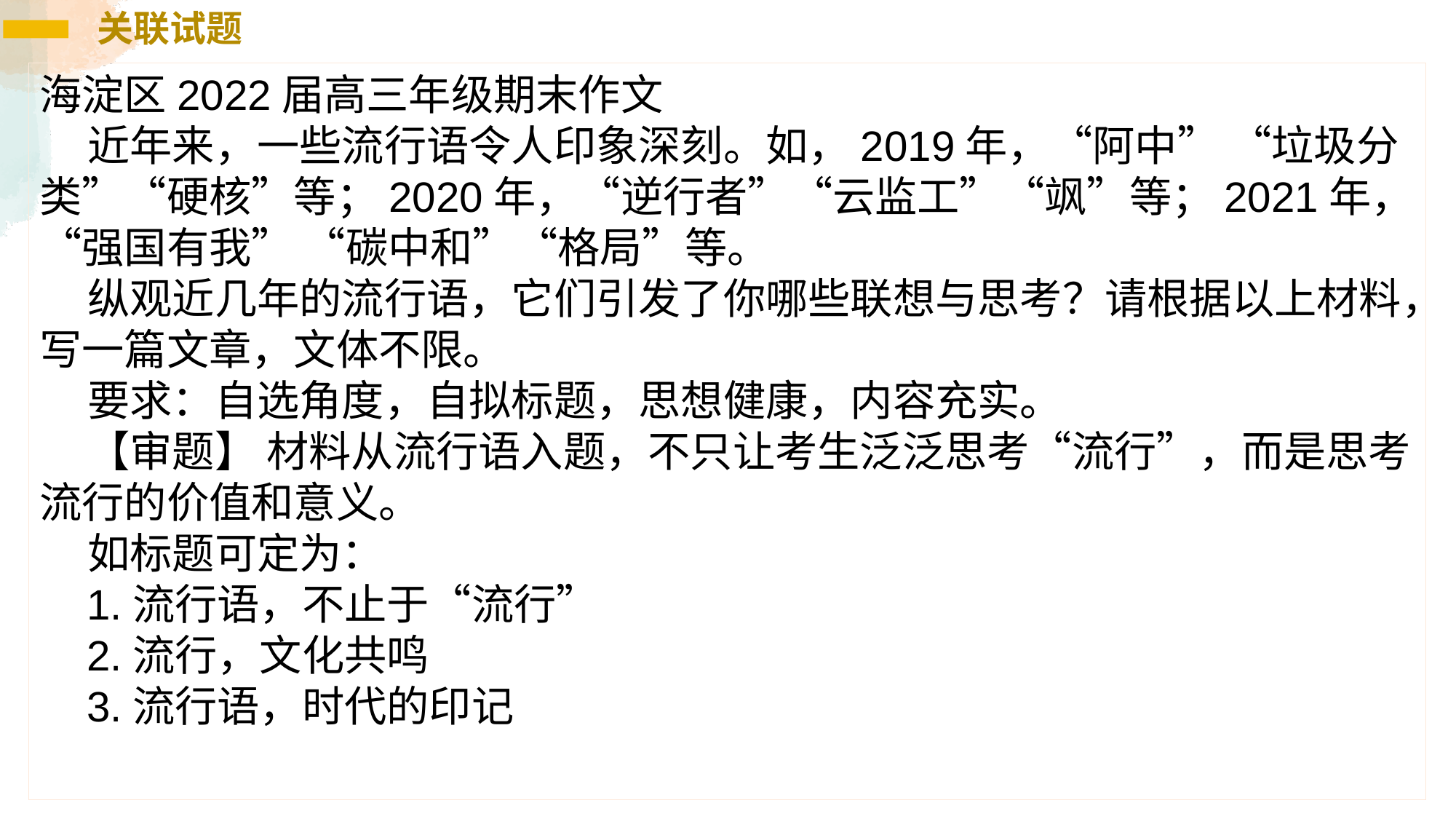

关联试题

海淀区2022届高三年级期末作文
    近年来，一些流行语令人印象深刻。如，2019年，“阿中” “垃圾分类”“硬核”等；2020年，“逆行者”“云监工”“飒”等；2021年，“强国有我” “碳中和”“格局”等。
    纵观近几年的流行语，它们引发了你哪些联想与思考？请根据以上材料，写一篇文章，文体不限。
    要求：自选角度，自拟标题，思想健康，内容充实。
    【审题】 材料从流行语入题，不只让考生泛泛思考“流行”，而是思考流行的价值和意义。
    如标题可定为：
    1.流行语，不止于“流行”
    2.流行，文化共鸣
    3.流行语，时代的印记

年度工作概述
您的内容打在这里，或者通过复制您的文本后，在此框中选择粘贴，并选择只保留文字，建议使用微软雅黑字体。您的内容打在这里，或者通过复制您的文本后，在此框中选择粘贴，并选择只保留文字，建议使用微软雅黑字体。